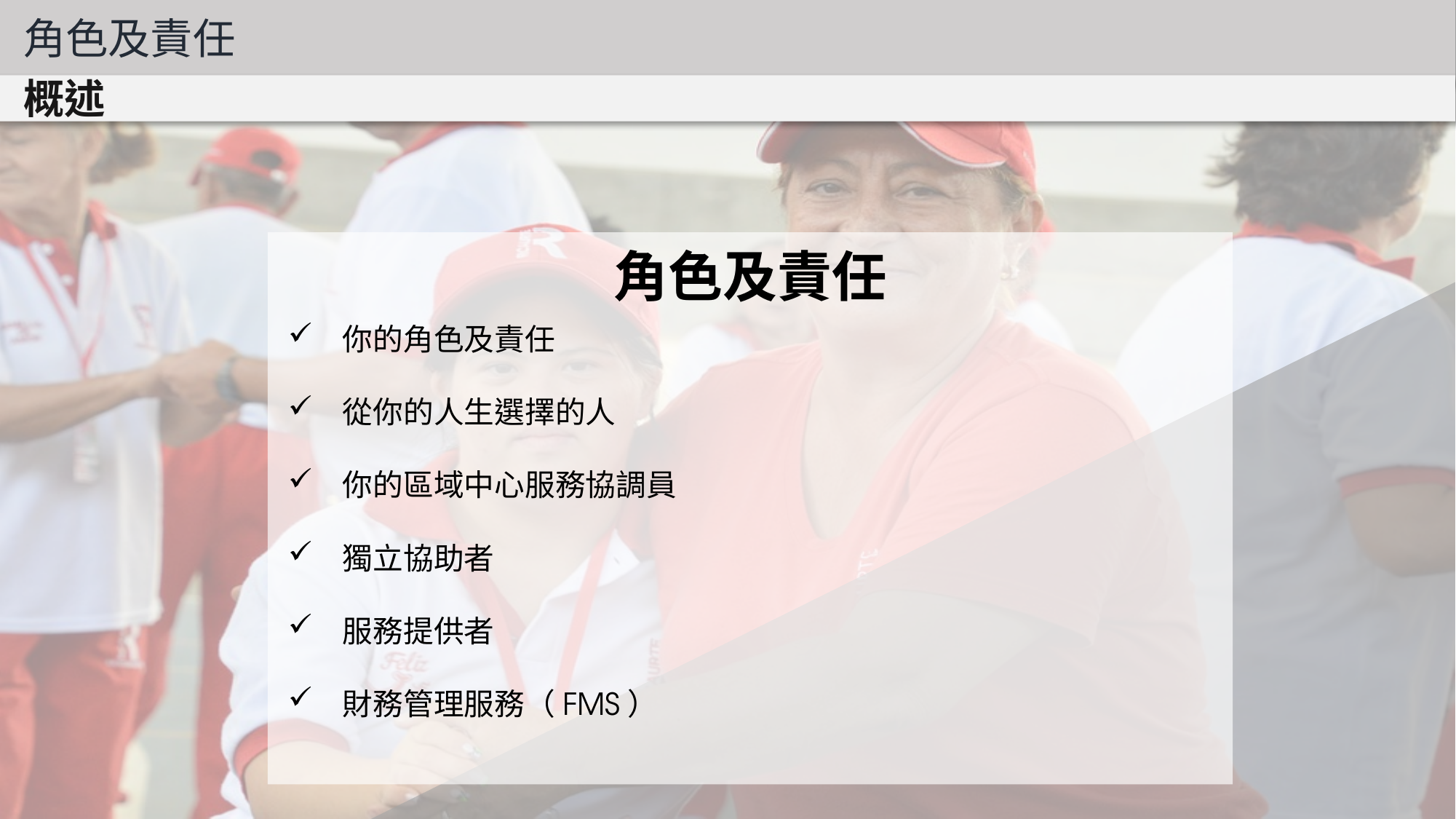

角色及責任
概述

角色及責任
你的角色及責任

從你的人生選擇的人

你的區域中心服務協調員

獨立協助者

服務提供者

財務管理服務（FMS）